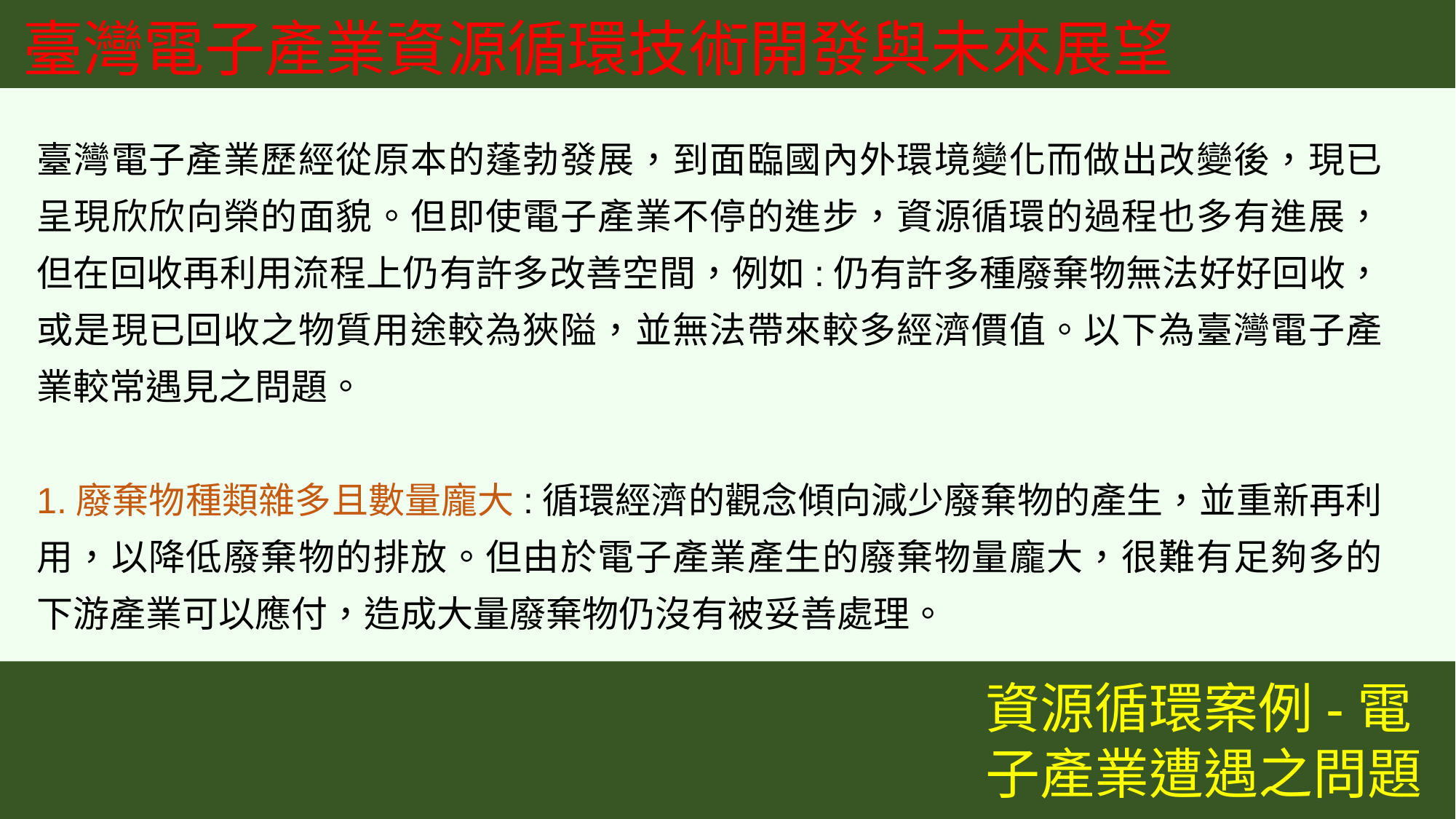

臺灣電子產業資源循環技術開發與未來展望
臺灣電子產業歷經從原本的蓬勃發展，到面臨國內外環境變化而做出改變後，現已呈現欣欣向榮的面貌。但即使電子產業不停的進步，資源循環的過程也多有進展，但在回收再利用流程上仍有許多改善空間，例如:仍有許多種廢棄物無法好好回收，或是現已回收之物質用途較為狹隘，並無法帶來較多經濟價值。以下為臺灣電子產業較常遇見之問題。

1.廢棄物種類雜多且數量龐大:循環經濟的觀念傾向減少廢棄物的產生，並重新再利用，以降低廢棄物的排放。但由於電子產業產生的廢棄物量龐大，很難有足夠多的下游產業可以應付，造成大量廢棄物仍沒有被妥善處理。
資源循環案例-電子產業遭遇之問題